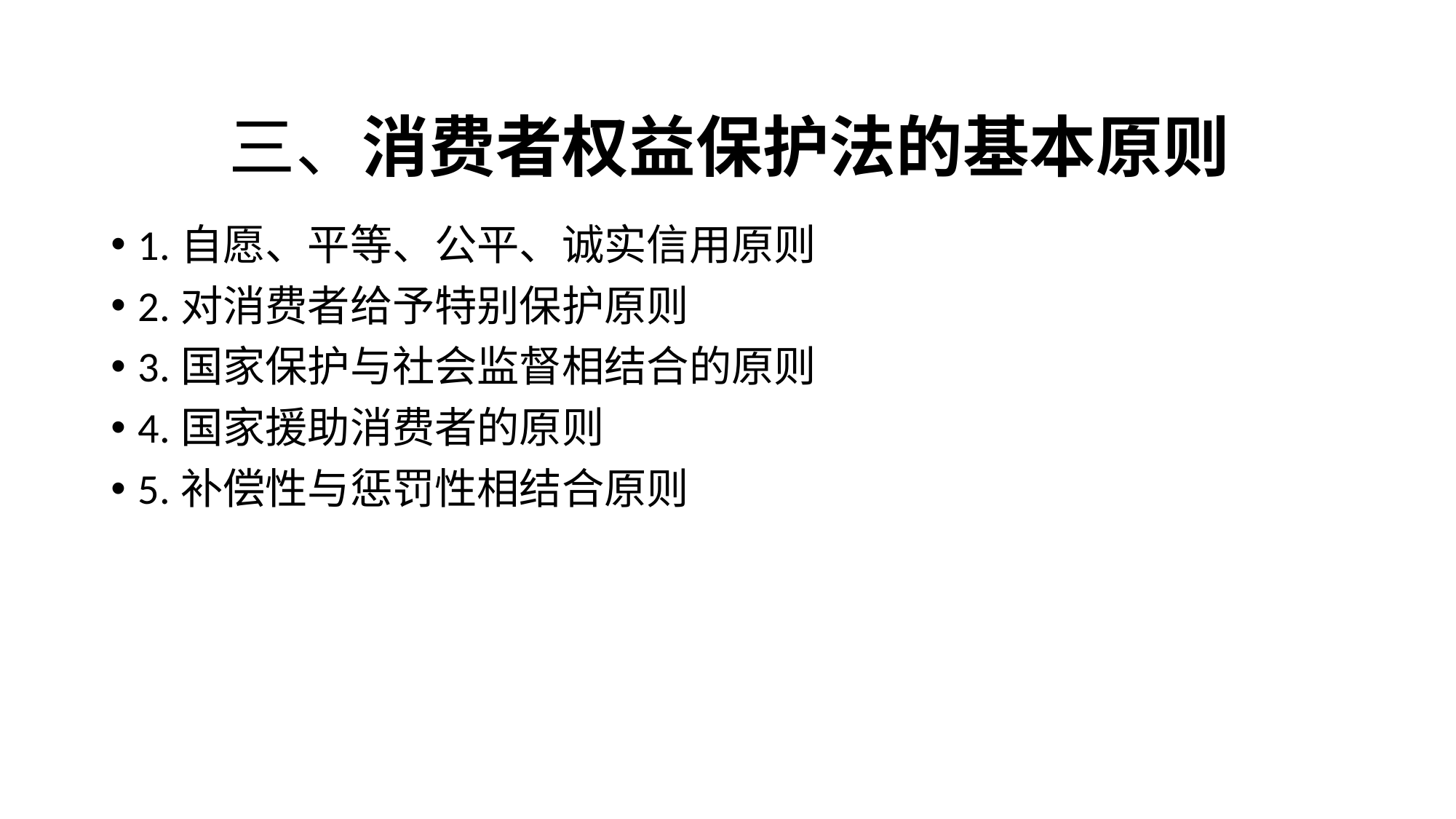

# 三、消费者权益保护法的基本原则
1.自愿、平等、公平、诚实信用原则
2.对消费者给予特别保护原则
3.国家保护与社会监督相结合的原则
4.国家援助消费者的原则
5.补偿性与惩罚性相结合原则